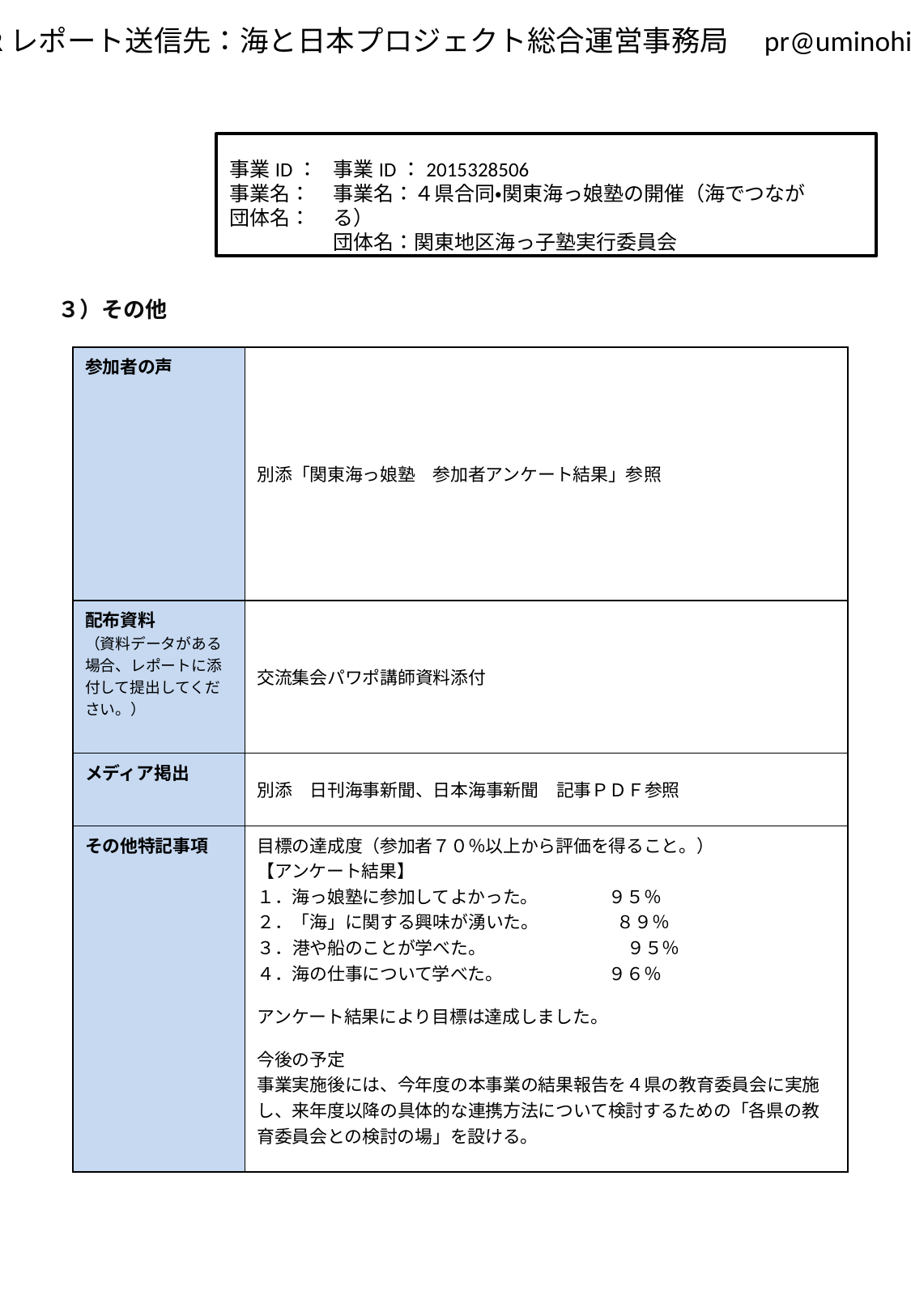

事業ID：
事業名：
団体名：
事業ID：2015328506
事業名：４県合同・関東海っ娘塾の開催（海でつながる）
団体名：関東地区海っ子塾実行委員会
３）その他
| 参加者の声 | 別添「関東海っ娘塾　参加者アンケート結果」参照 |
| --- | --- |
| 配布資料 （資料データがある場合、レポートに添付して提出してください。） | 交流集会パワポ講師資料添付 |
| メディア掲出 | 別添　日刊海事新聞、日本海事新聞　記事ＰＤＦ参照 |
| その他特記事項 | 目標の達成度（参加者７０％以上から評価を得ること。） 【アンケート結果】 １．海っ娘塾に参加してよかった。　　　　９５％ ２．「海」に関する興味が湧いた。　　　　 ８９％ ３．港や船のことが学べた。　　　　　　　　９５％ ４．海の仕事について学べた。　　　　　　９６％ アンケート結果により目標は達成しました。 今後の予定 事業実施後には、今年度の本事業の結果報告を４県の教育委員会に実施し、来年度以降の具体的な連携方法について検討するための「各県の教育委員会との検討の場」を設ける。 |